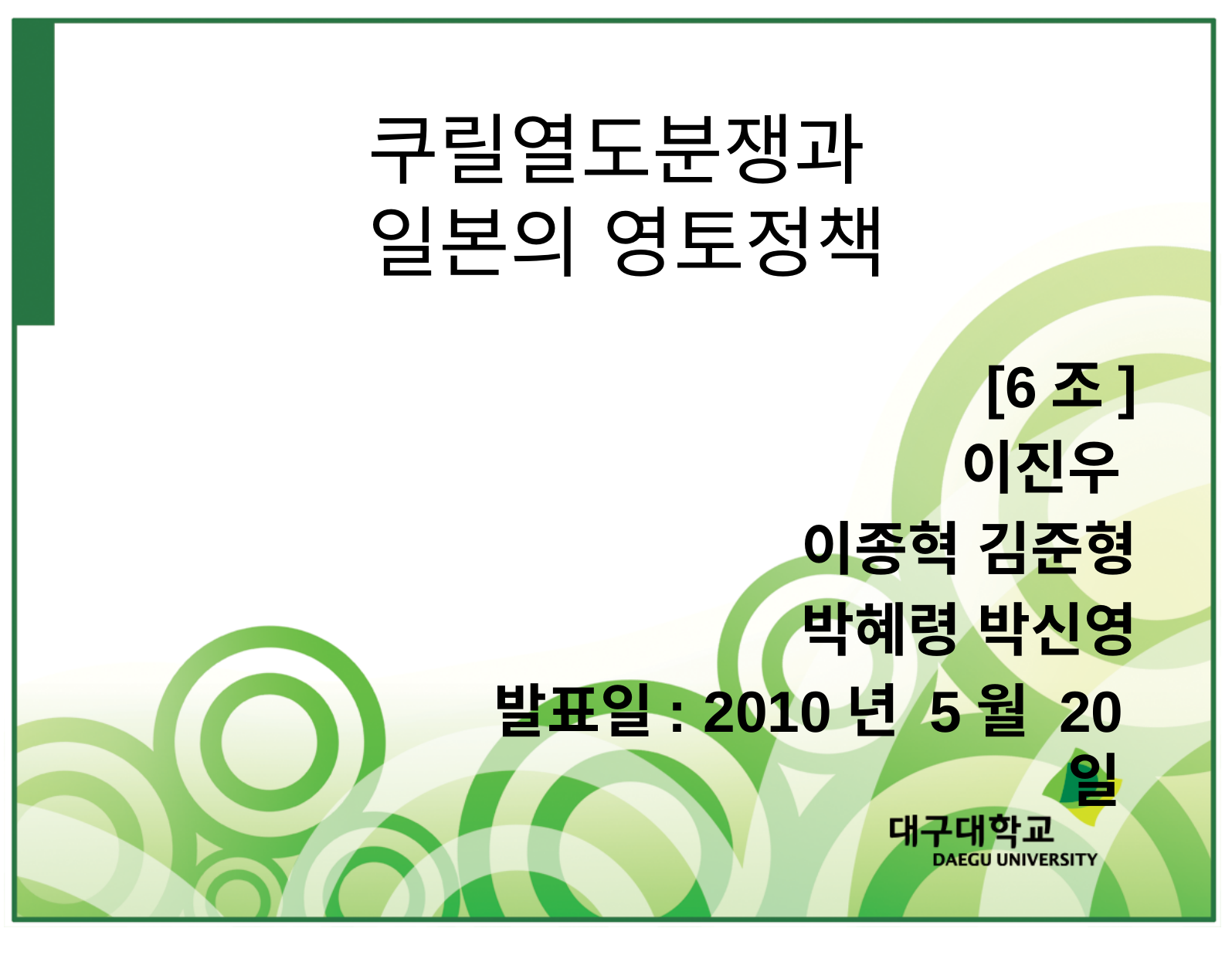

# 쿠릴열도분쟁과 일본의 영토정책
[6조]
이진우
이종혁 김준형
박혜령 박신영
발표일: 2010년 5월 20일